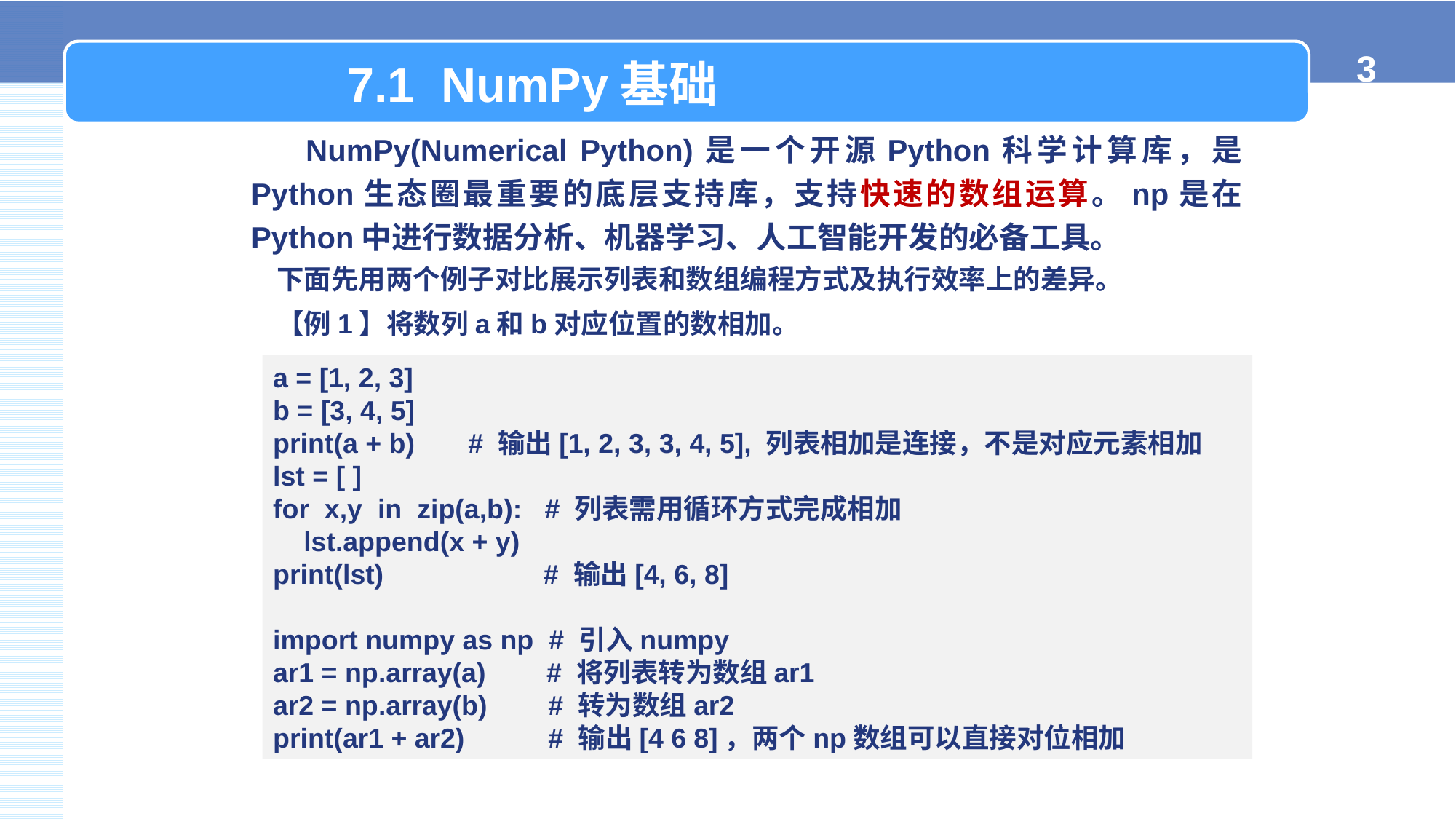

7.1  NumPy基础
NumPy(Numerical Python)是一个开源Python科学计算库，是Python生态圈最重要的底层支持库，支持快速的数组运算。np是在Python中进行数据分析、机器学习、人工智能开发的必备工具。
下面先用两个例子对比展示列表和数组编程方式及执行效率上的差异。
【例1】将数列a和b对应位置的数相加。
a = [1, 2, 3]
b = [3, 4, 5]
print(a + b)       # 输出[1, 2, 3, 3, 4, 5], 列表相加是连接，不是对应元素相加
lst = [ ]
for  x,y  in  zip(a,b):   # 列表需用循环方式完成相加
    lst.append(x + y)
print(lst)                     # 输出[4, 6, 8]

import numpy as np  # 引入numpy
ar1 = np.array(a)        # 将列表转为数组ar1
ar2 = np.array(b)        # 转为数组ar2
print(ar1 + ar2)           # 输出[4 6 8]，两个np数组可以直接对位相加